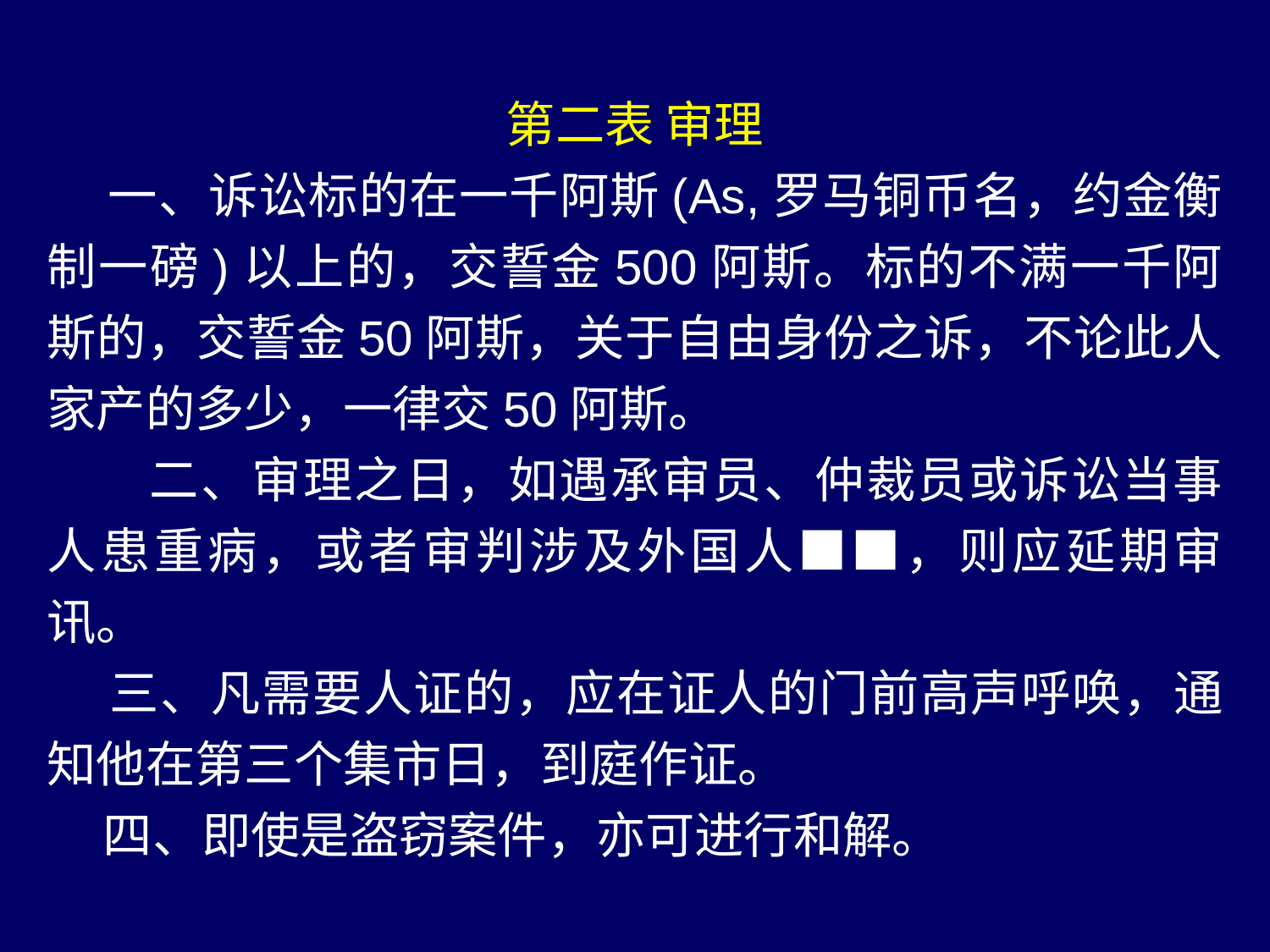

第二表 审理
    一、诉讼标的在一千阿斯(As,罗马铜币名，约金衡制一磅)以上的，交誓金500阿斯。标的不满一千阿斯的，交誓金50阿斯，关于自由身份之诉，不论此人家产的多少，一律交50阿斯。
　　二、审理之日，如遇承审员、仲裁员或诉讼当事人患重病，或者审判涉及外国人■■，则应延期审讯。
    三、凡需要人证的，应在证人的门前高声呼唤，通知他在第三个集市日，到庭作证。
    四、即使是盗窃案件，亦可进行和解。